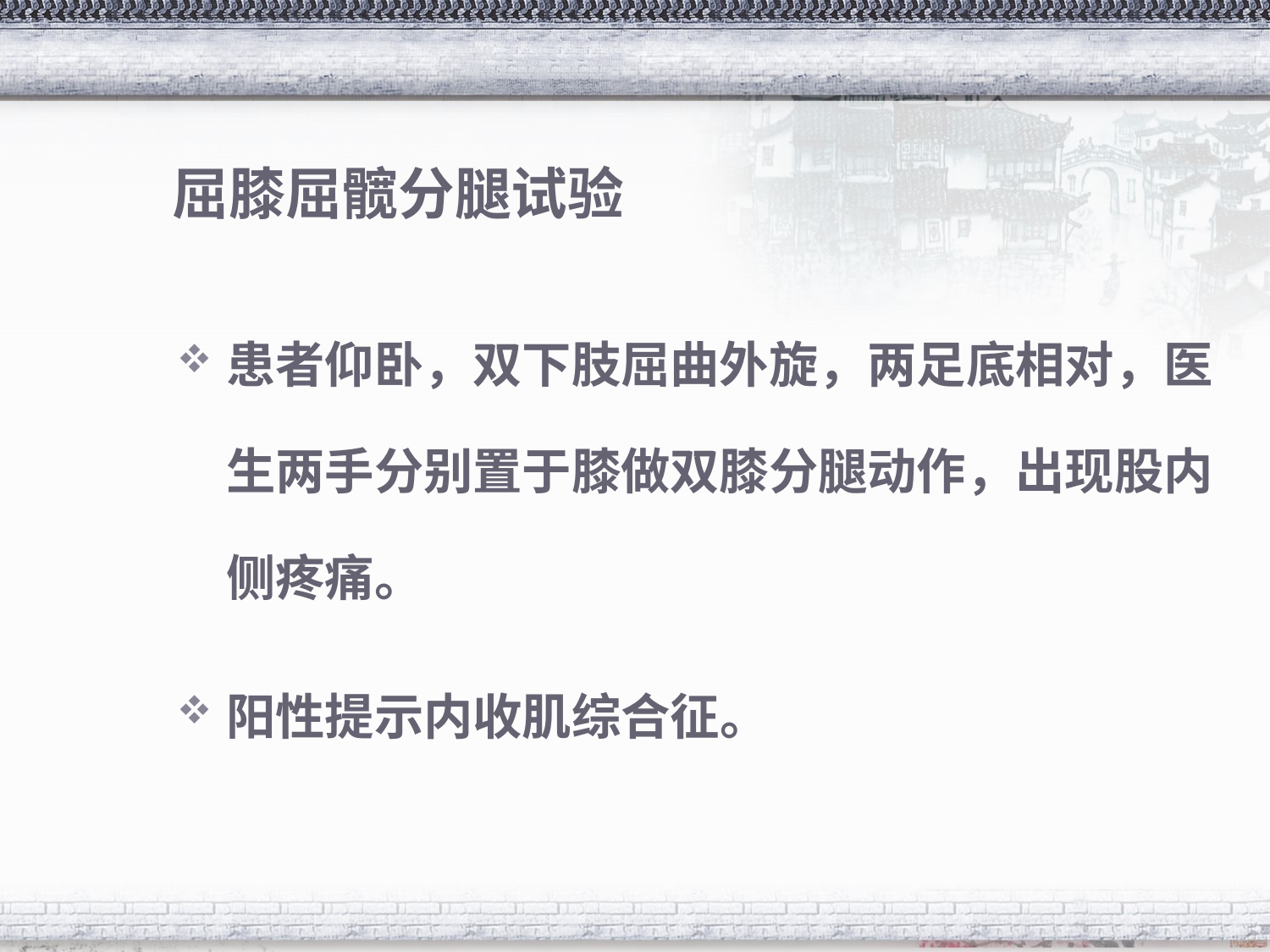

# 屈膝屈髋分腿试验
患者仰卧，双下肢屈曲外旋，两足底相对，医生两手分别置于膝做双膝分腿动作，出现股内侧疼痛。
阳性提示内收肌综合征。